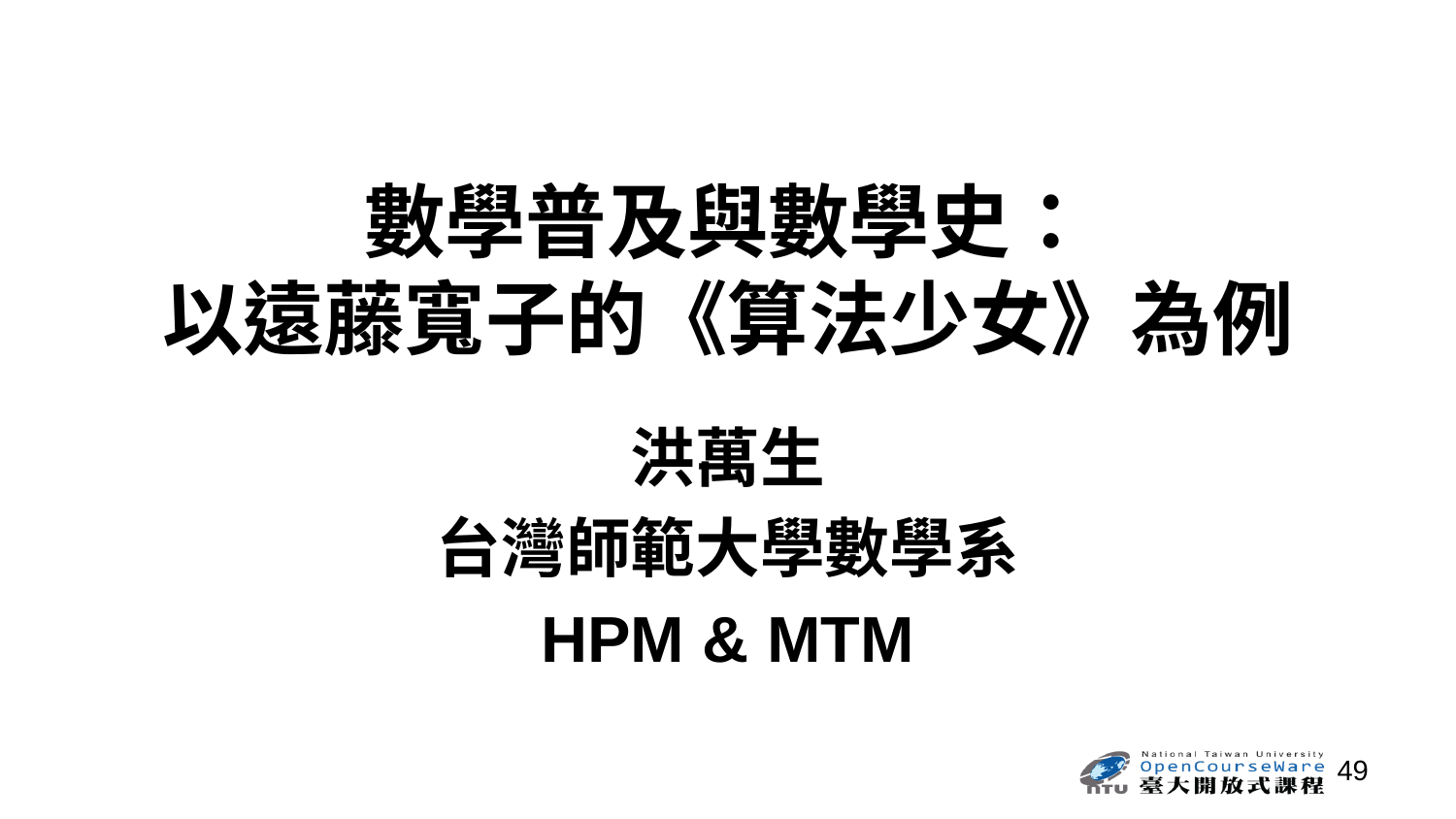

# 數學普及與數學史： 以遠藤寬子的《算法少女》為例
洪萬生
台灣師範大學數學系
HPM & MTM

49